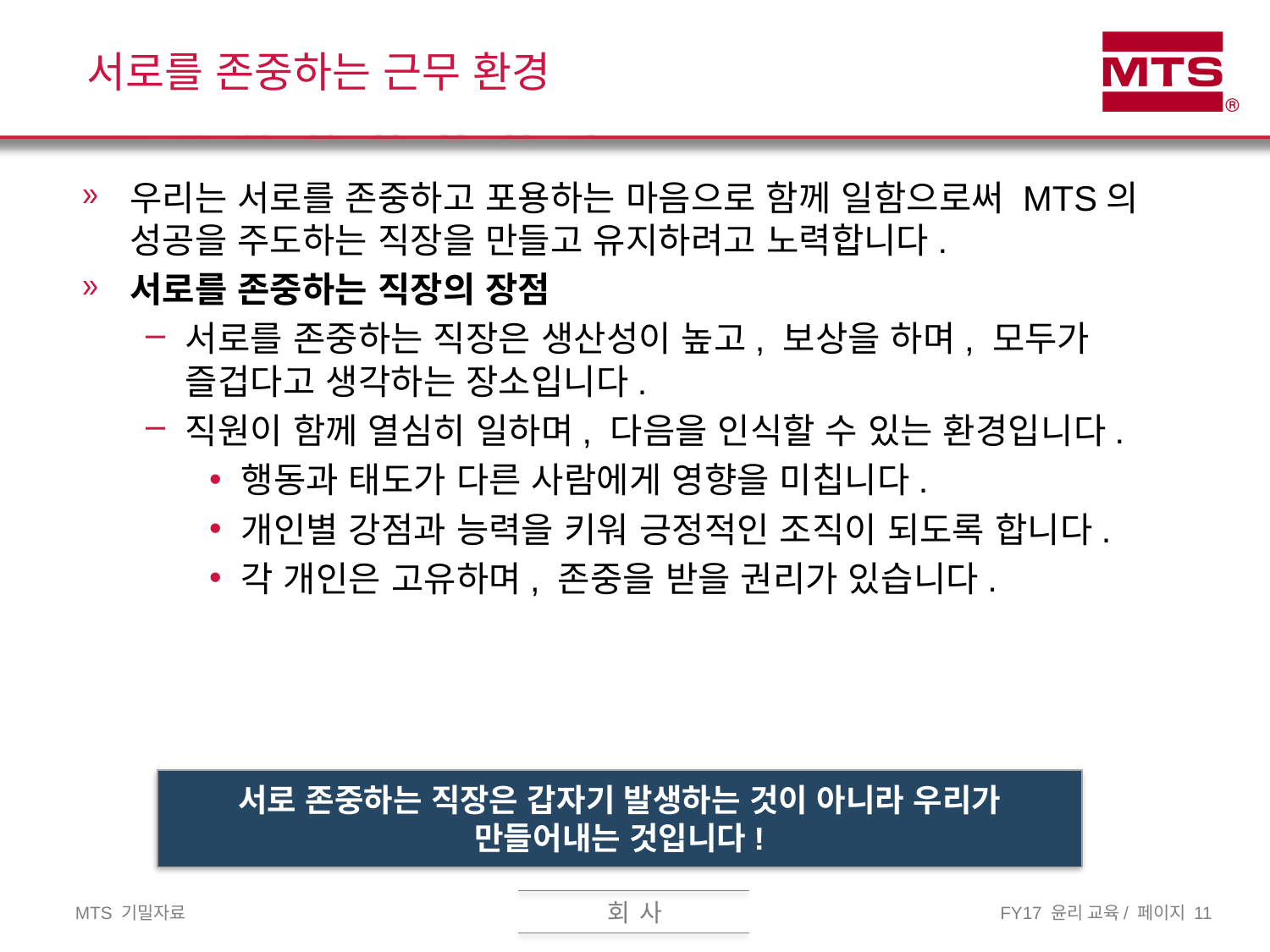

# 서로를 존중하는 근무 환경
우리는 서로를 존중하고 포용하는 마음으로 함께 일함으로써 MTS의 성공을 주도하는 직장을 만들고 유지하려고 노력합니다.
서로를 존중하는 직장의 장점
서로를 존중하는 직장은 생산성이 높고, 보상을 하며, 모두가 즐겁다고 생각하는 장소입니다.
직원이 함께 열심히 일하며, 다음을 인식할 수 있는 환경입니다.
행동과 태도가 다른 사람에게 영향을 미칩니다.
개인별 강점과 능력을 키워 긍정적인 조직이 되도록 합니다.
각 개인은 고유하며, 존중을 받을 권리가 있습니다.

서로 존중하는 직장은 갑자기 발생하는 것이 아니라 우리가 만들어내는 것입니다!